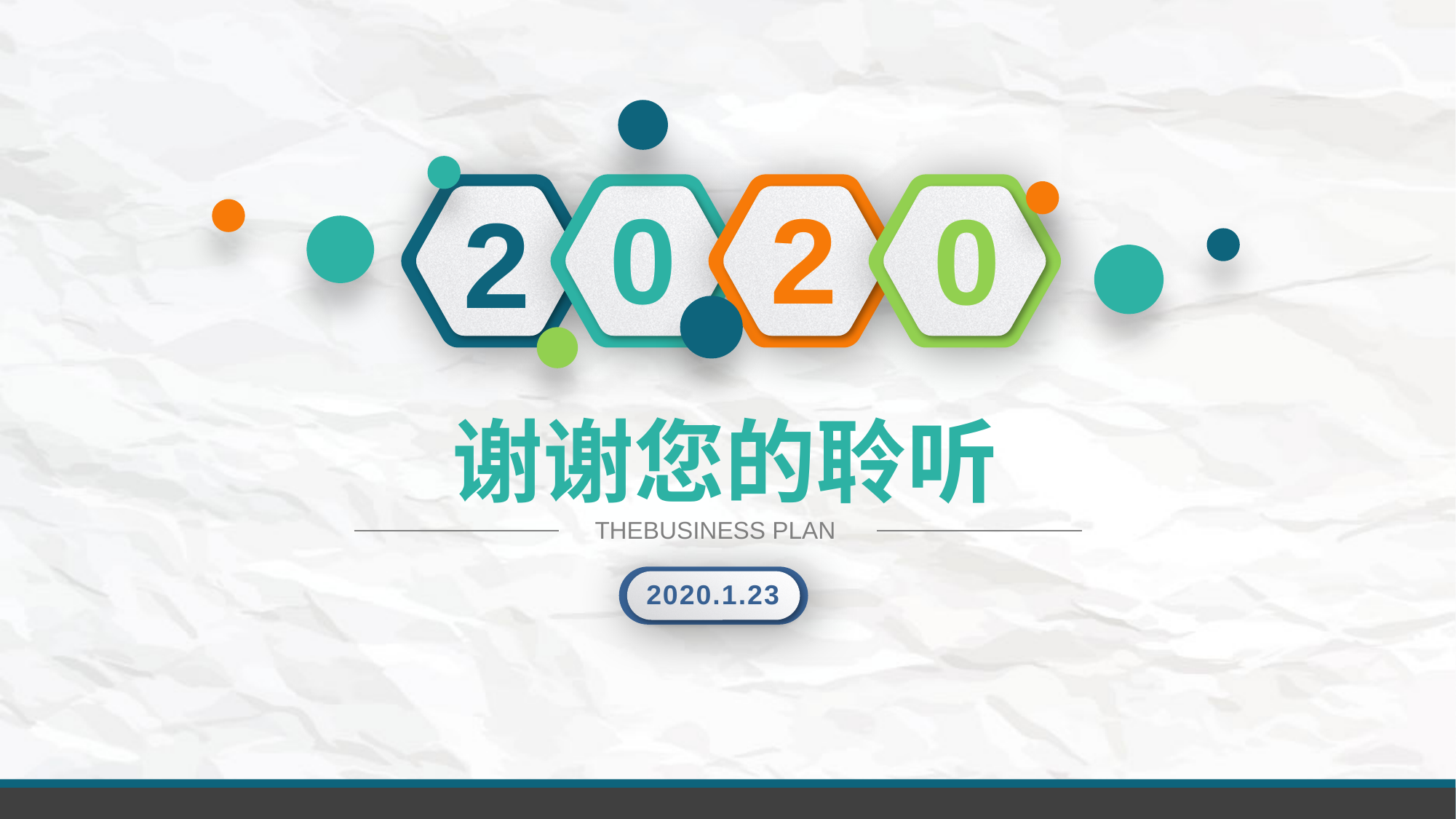

0
2
0
2

谢谢您的聆听
THEBUSINESS PLAN

2020.1.23